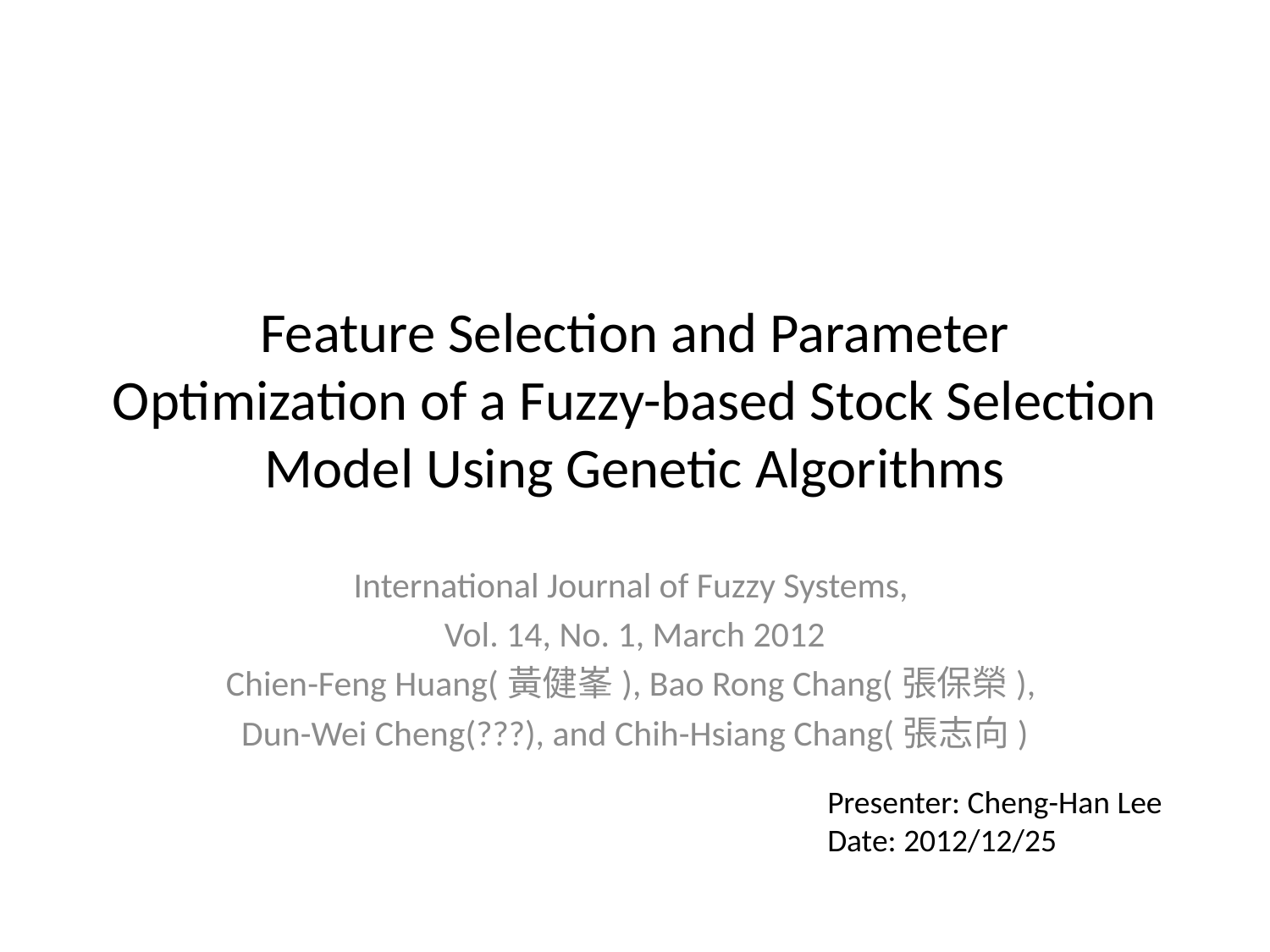

# Feature Selection and Parameter Optimization of a Fuzzy-based Stock Selection Model Using Genetic Algorithms
International Journal of Fuzzy Systems,
Vol. 14, No. 1, March 2012
Chien-Feng Huang(黃健峯), Bao Rong Chang(張保榮),
Dun-Wei Cheng(???), and Chih-Hsiang Chang(張志向)
Presenter: Cheng-Han Lee
Date: 2012/12/25